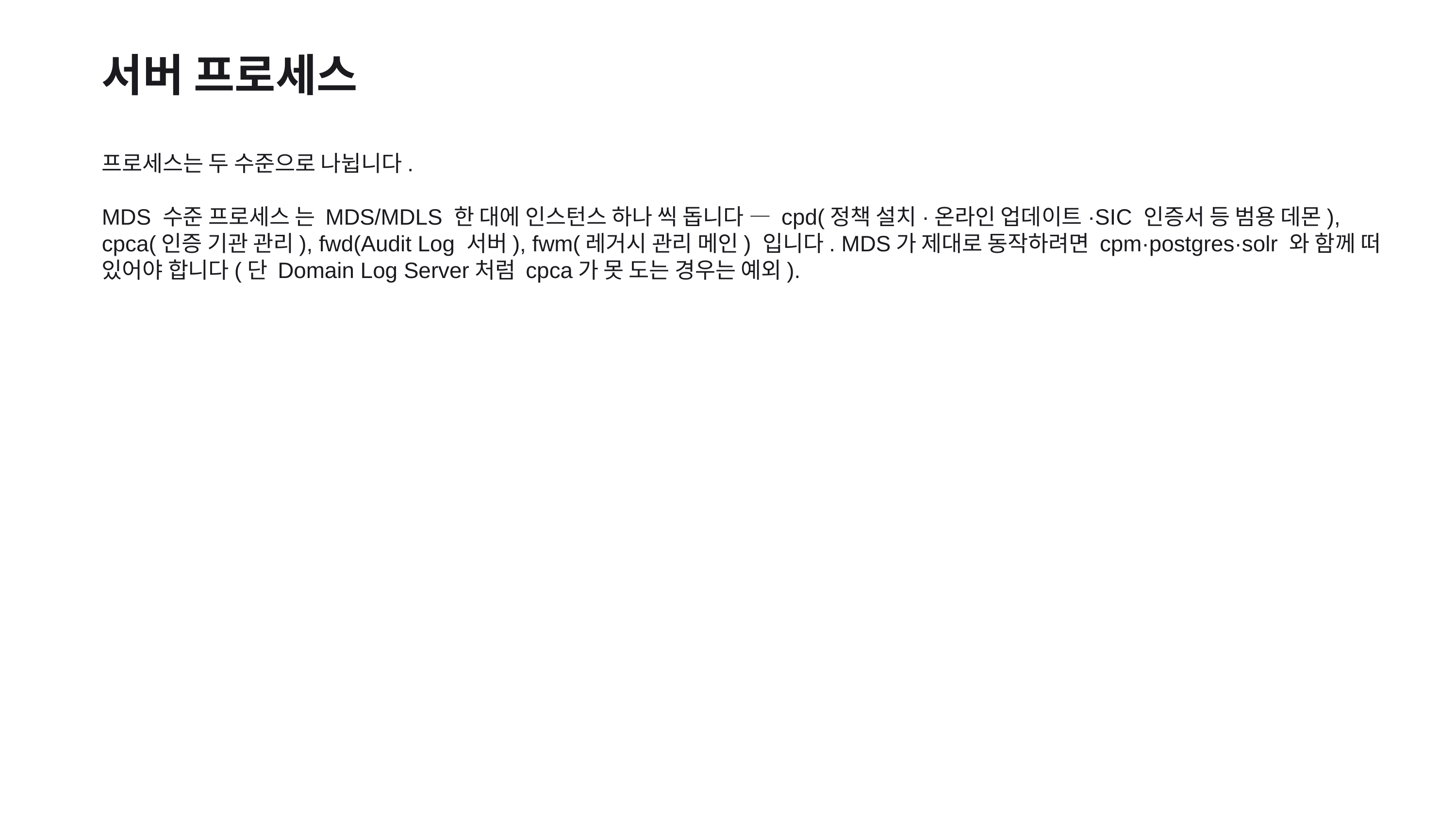

서버 프로세스
프로세스는 두 수준으로 나뉩니다.

MDS 수준 프로세스 는 MDS/MDLS 한 대에 인스턴스 하나 씩 돕니다 — cpd(정책 설치·온라인 업데이트·SIC 인증서 등 범용 데몬), cpca(인증 기관 관리), fwd(Audit Log 서버), fwm(레거시 관리 메인) 입니다. MDS가 제대로 동작하려면 cpm·postgres·solr 와 함께 떠 있어야 합니다(단 Domain Log Server처럼 cpca가 못 도는 경우는 예외).